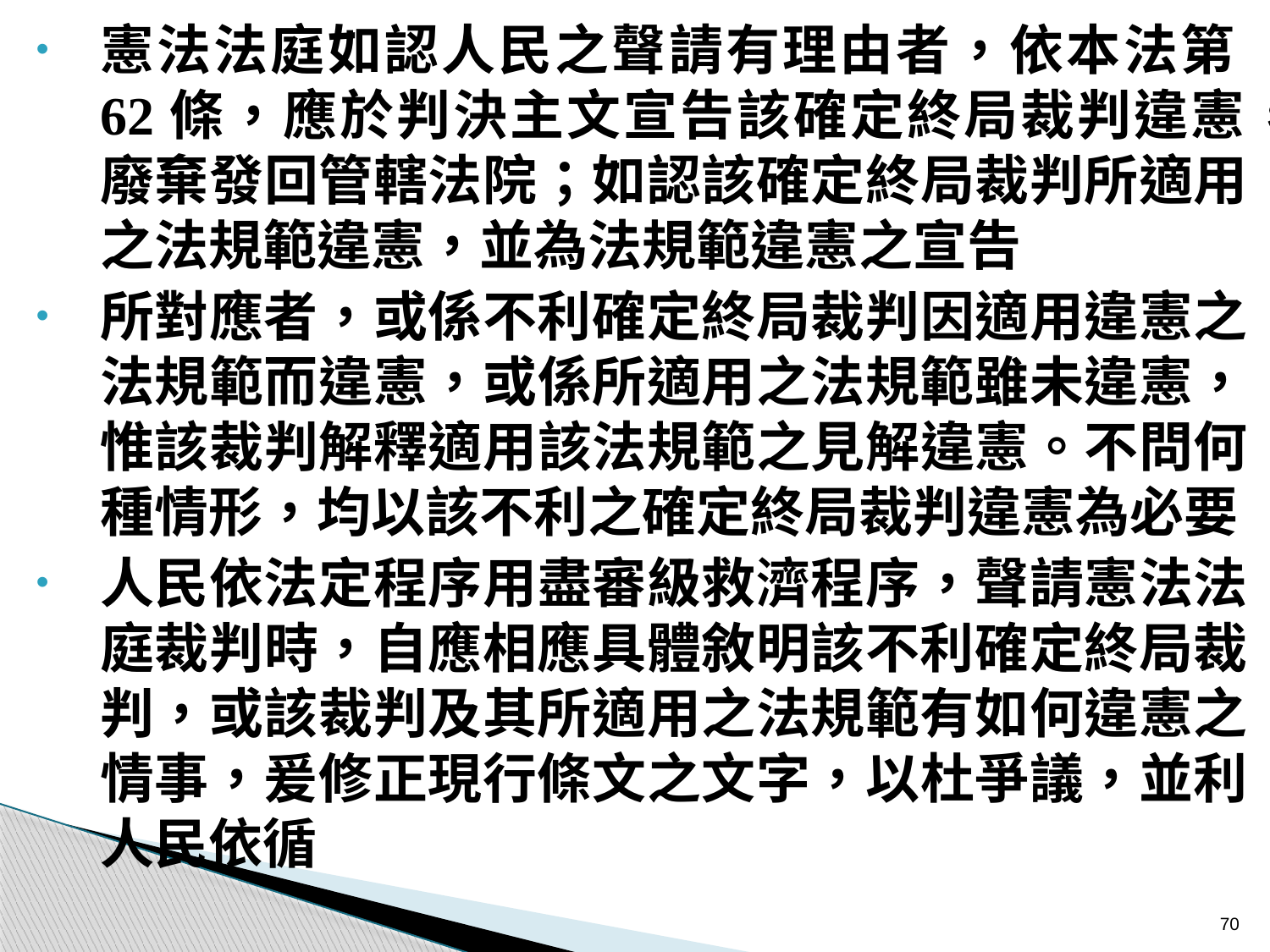

憲法法庭如認人民之聲請有理由者，依本法第62條，應於判決主文宣告該確定終局裁判違憲，廢棄發回管轄法院；如認該確定終局裁判所適用之法規範違憲，並為法規範違憲之宣告
所對應者，或係不利確定終局裁判因適用違憲之法規範而違憲，或係所適用之法規範雖未違憲，惟該裁判解釋適用該法規範之見解違憲。不問何種情形，均以該不利之確定終局裁判違憲為必要
人民依法定程序用盡審級救濟程序，聲請憲法法庭裁判時，自應相應具體敘明該不利確定終局裁判，或該裁判及其所適用之法規範有如何違憲之情事，爰修正現行條文之文字，以杜爭議，並利人民依循

70